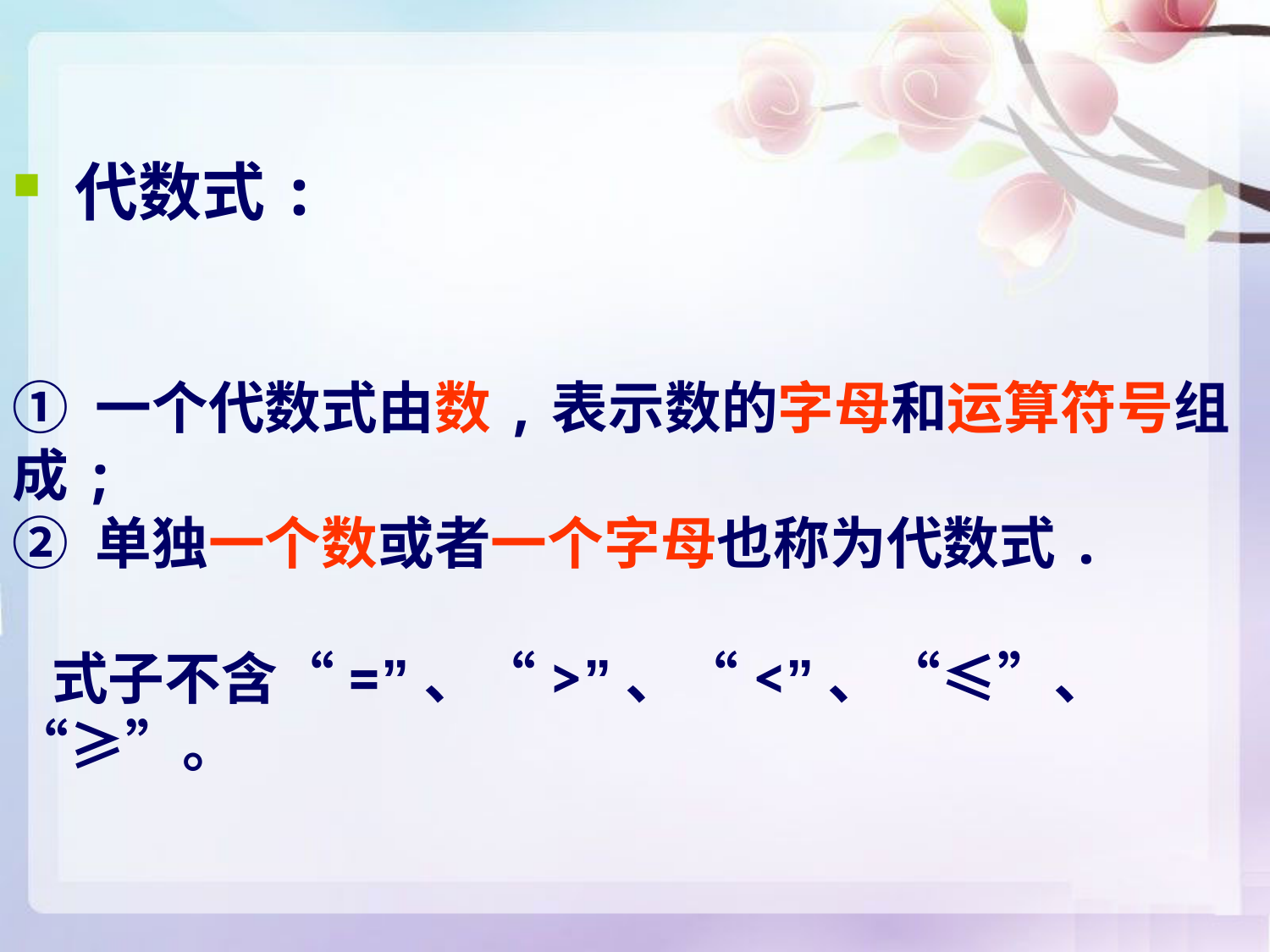

代数式:
① 一个代数式由数,表示数的字母和运算符号组成;
② 单独一个数或者一个字母也称为代数式.

  式子不含“=”、“>”、“<”、“≤”、“≥”。